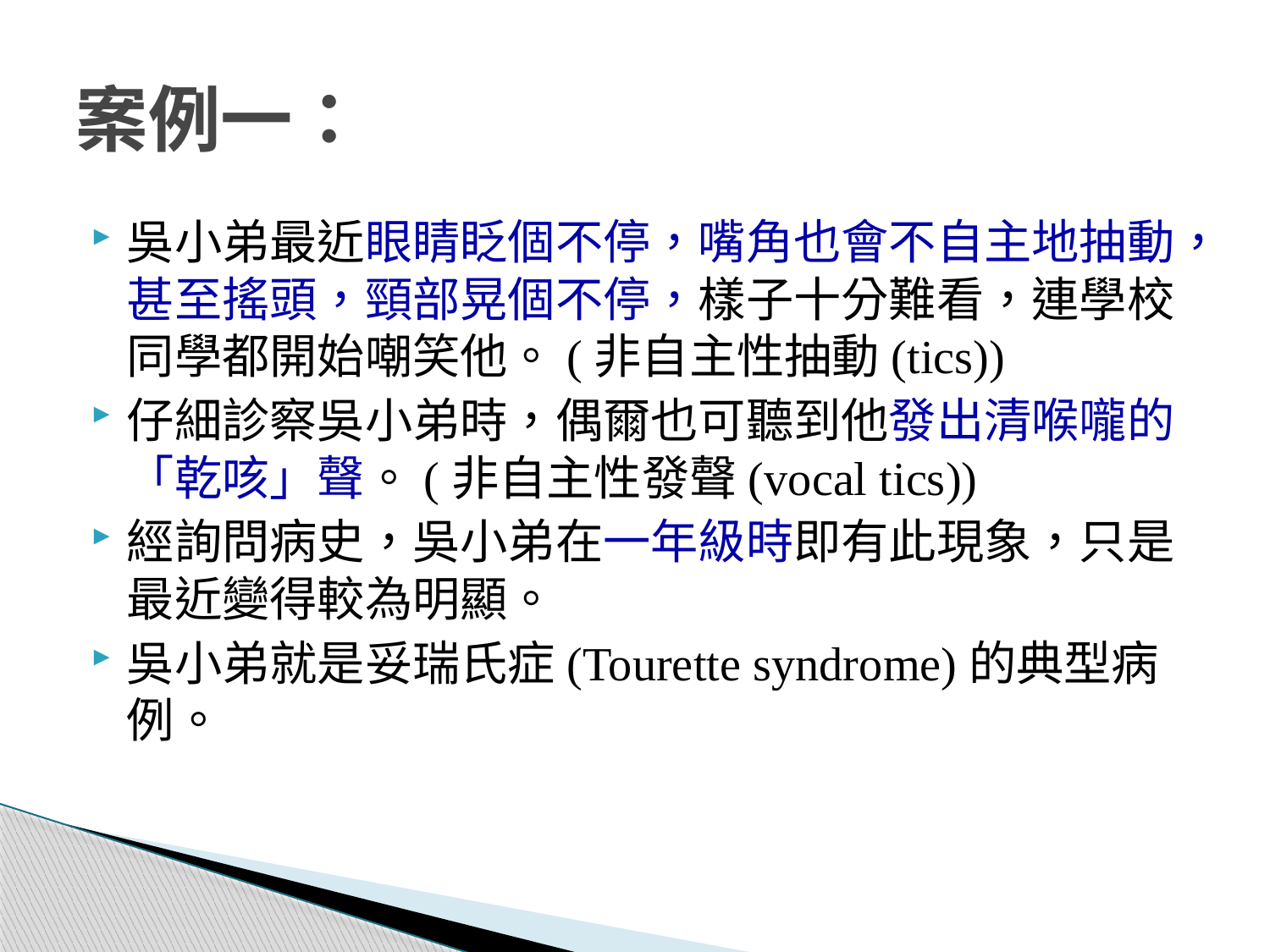

# 案例一：
吳小弟最近眼睛眨個不停，嘴角也會不自主地抽動，甚至搖頭，頸部晃個不停，樣子十分難看，連學校同學都開始嘲笑他。(非自主性抽動(tics))
仔細診察吳小弟時，偶爾也可聽到他發出清喉嚨的「乾咳」聲。(非自主性發聲(vocal tics))
經詢問病史，吳小弟在一年級時即有此現象，只是最近變得較為明顯。
吳小弟就是妥瑞氏症(Tourette syndrome)的典型病例。